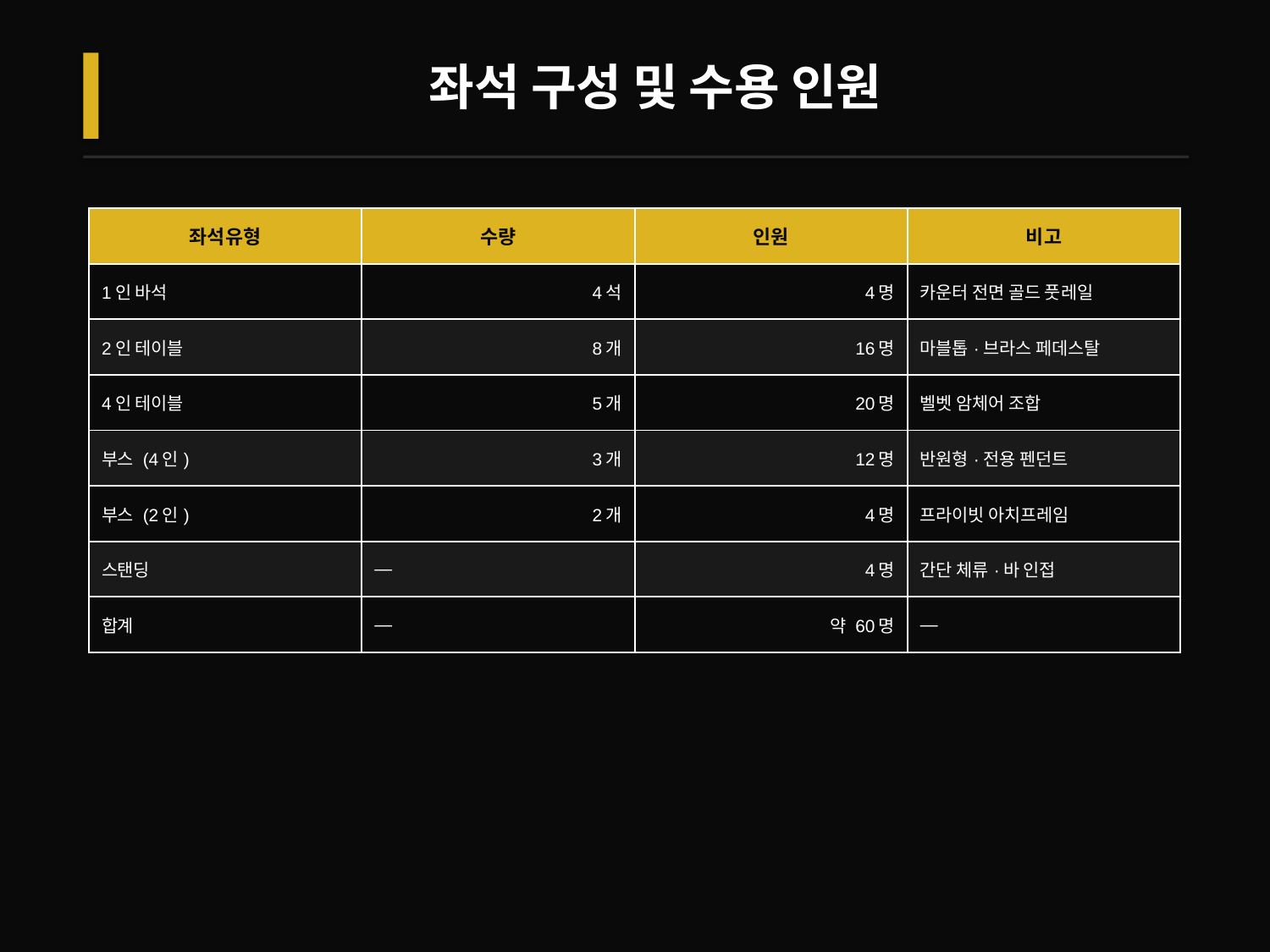

좌석 구성 및 수용 인원

| 좌석유형 | 수량 | 인원 | 비고 |
| --- | --- | --- | --- |
| 1인 바석 | 4석 | 4명 | 카운터 전면 골드 풋레일 |
| 2인 테이블 | 8개 | 16명 | 마블톱·브라스 페데스탈 |
| 4인 테이블 | 5개 | 20명 | 벨벳 암체어 조합 |
| 부스 (4인) | 3개 | 12명 | 반원형·전용 펜던트 |
| 부스 (2인) | 2개 | 4명 | 프라이빗 아치프레임 |
| 스탠딩 | — | 4명 | 간단 체류·바 인접 |
| 합계 | — | 약 60명 | — |